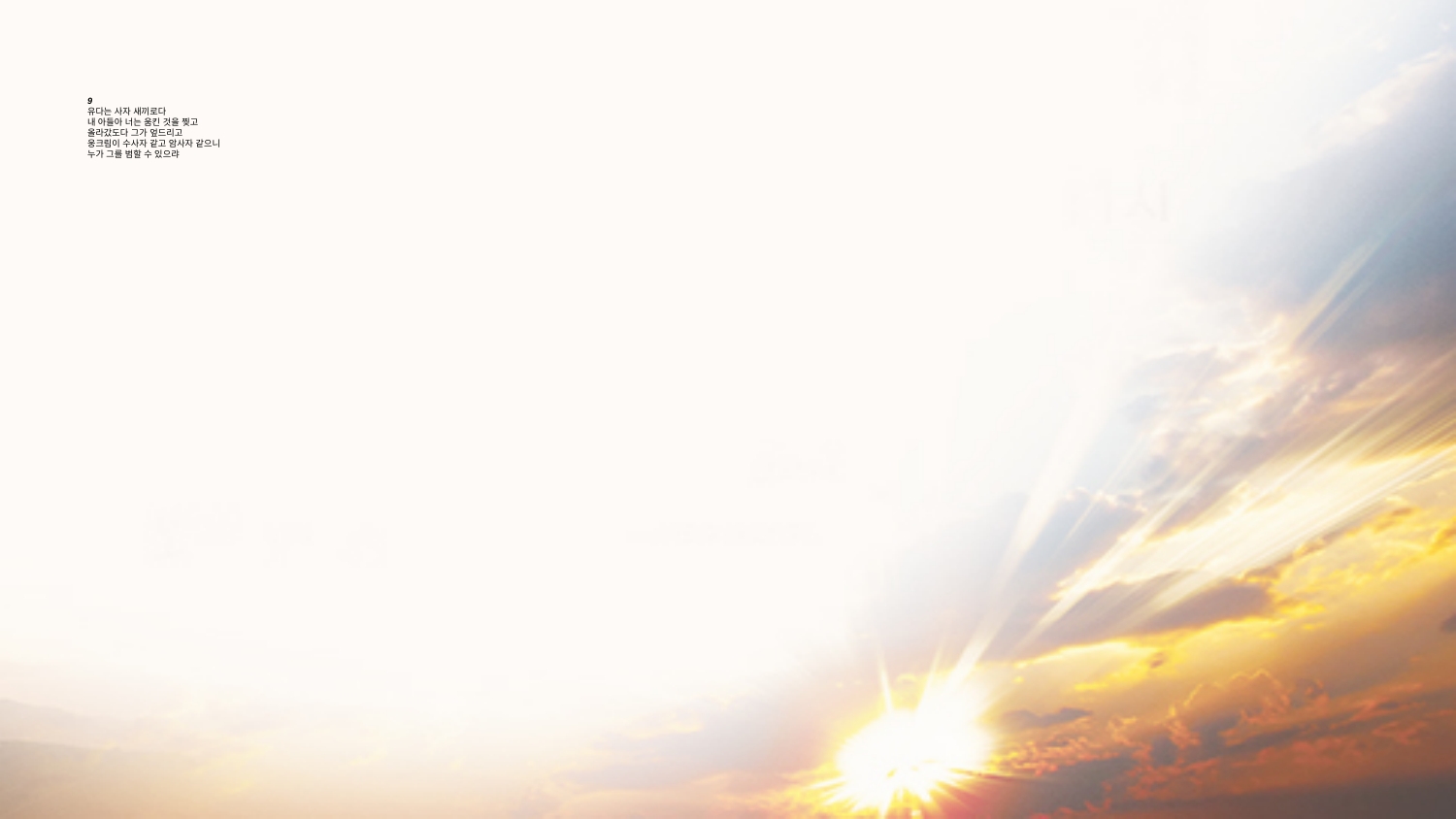

# 9 유다는 사자 새끼로다 내 아들아 너는 움킨 것을 찢고 올라갔도다 그가 엎드리고 웅크림이 수사자 같고 암사자 같으니 누가 그를 범할 수 있으랴